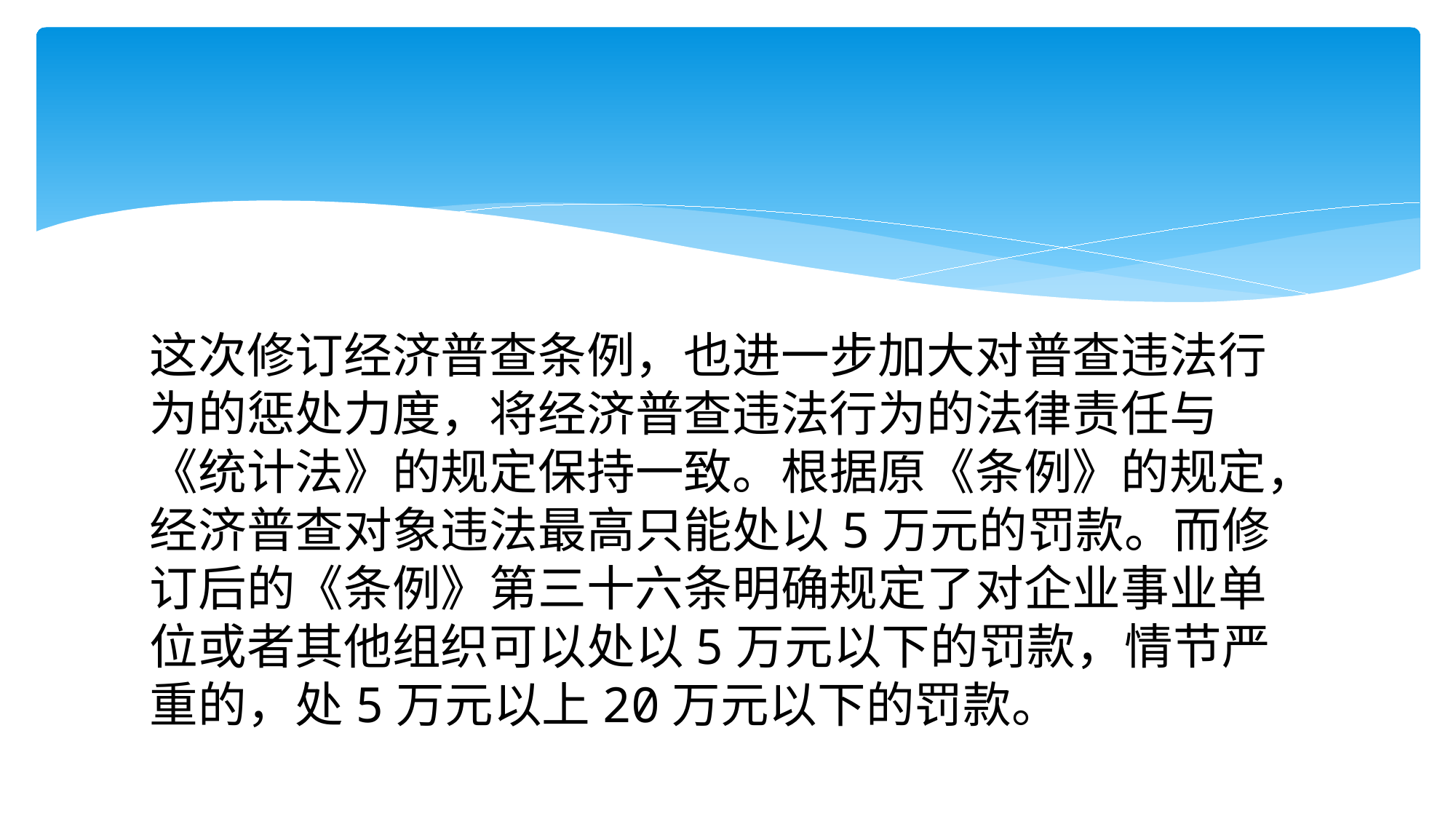

这次修订经济普查条例，也进一步加大对普查违法行为的惩处力度，将经济普查违法行为的法律责任与《统计法》的规定保持一致。根据原《条例》的规定，经济普查对象违法最高只能处以5万元的罚款。而修订后的《条例》第三十六条明确规定了对企业事业单位或者其他组织可以处以5万元以下的罚款，情节严重的，处5万元以上20万元以下的罚款。